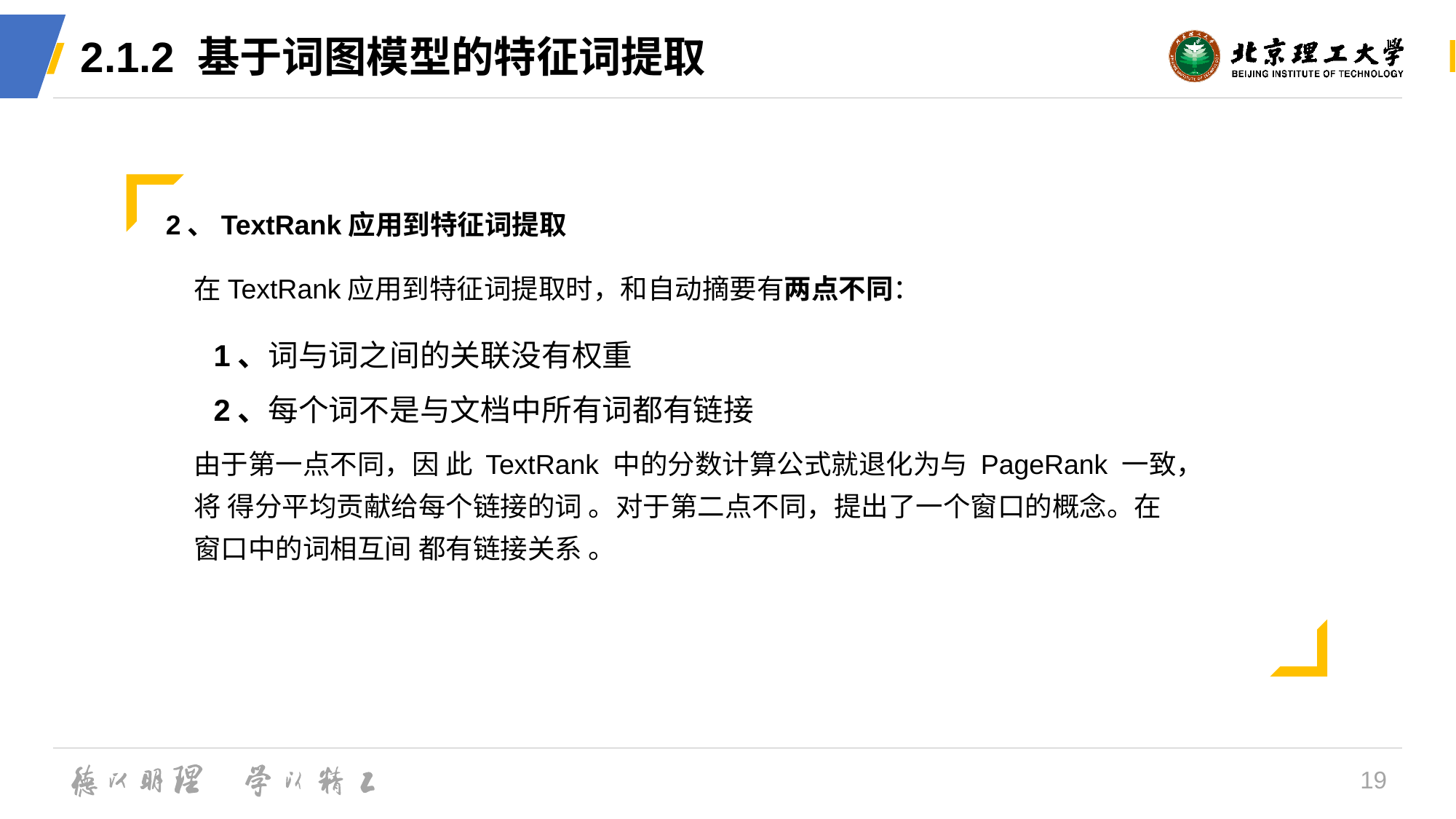

# 2.1.2 基于词图模型的特征词提取

2、TextRank应用到特征词提取

在TextRank应用到特征词提取时，和自动摘要有两点不同：
1、词与词之间的关联没有权重
2、每个词不是与文档中所有词都有链接

由于第一点不同，因 此 TextRank 中的分数计算公式就退化为与 PageRank 一致，将 得分平均贡献给每个链接的词 。对于第二点不同，提出了一个窗口的概念。在窗口中的词相互间 都有链接关系 。